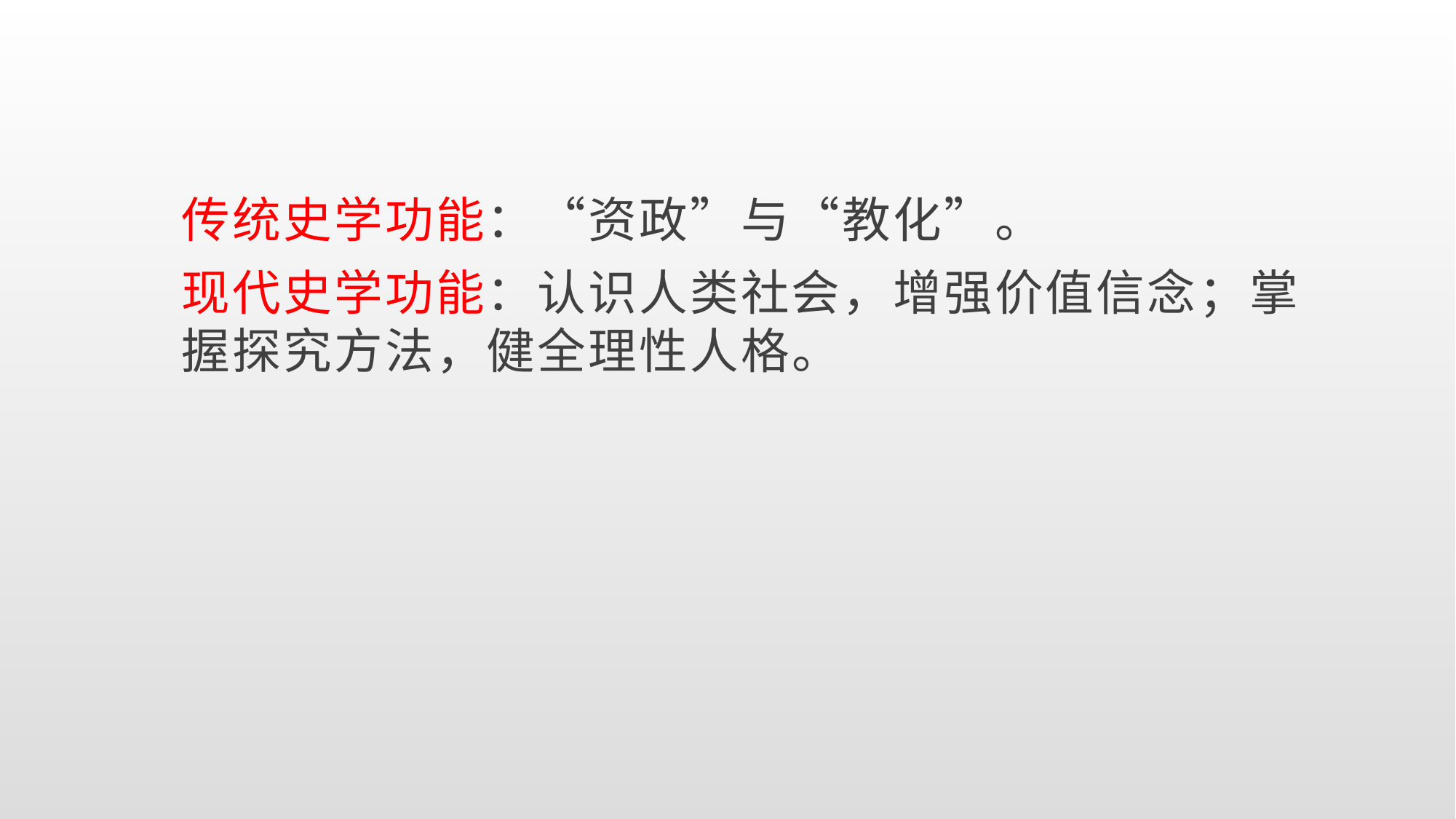

传统史学功能：“资政”与“教化”。
现代史学功能：认识人类社会，增强价值信念；掌握探究方法，健全理性人格。